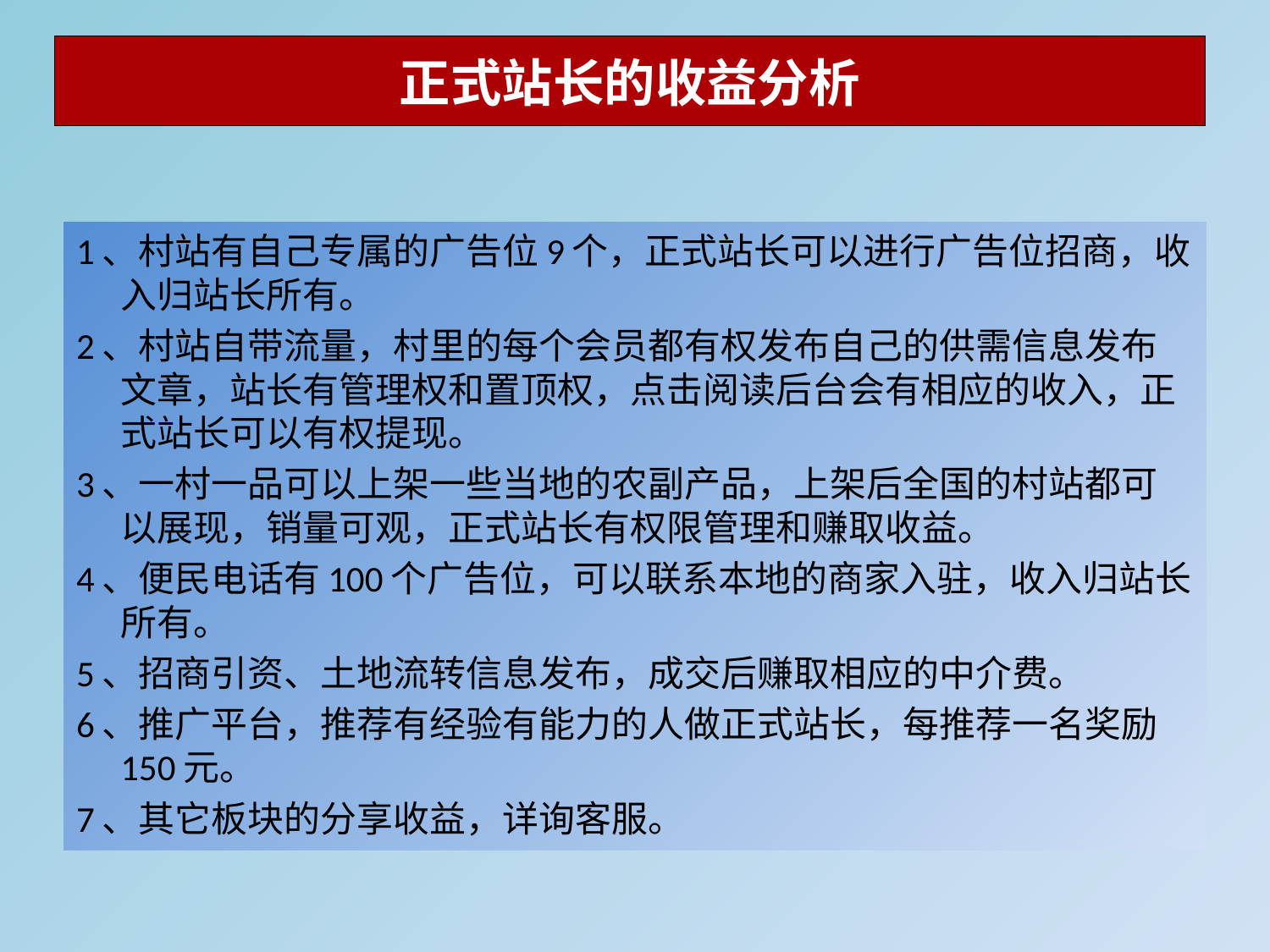

# 正式站长的收益分析
1、村站有自己专属的广告位9个，正式站长可以进行广告位招商，收入归站长所有。
2、村站自带流量，村里的每个会员都有权发布自己的供需信息发布文章，站长有管理权和置顶权，点击阅读后台会有相应的收入，正式站长可以有权提现。
3、一村一品可以上架一些当地的农副产品，上架后全国的村站都可以展现，销量可观，正式站长有权限管理和赚取收益。
4、便民电话有100个广告位，可以联系本地的商家入驻，收入归站长所有。
5、招商引资、土地流转信息发布，成交后赚取相应的中介费。
6、推广平台，推荐有经验有能力的人做正式站长，每推荐一名奖励150元。
7、其它板块的分享收益，详询客服。